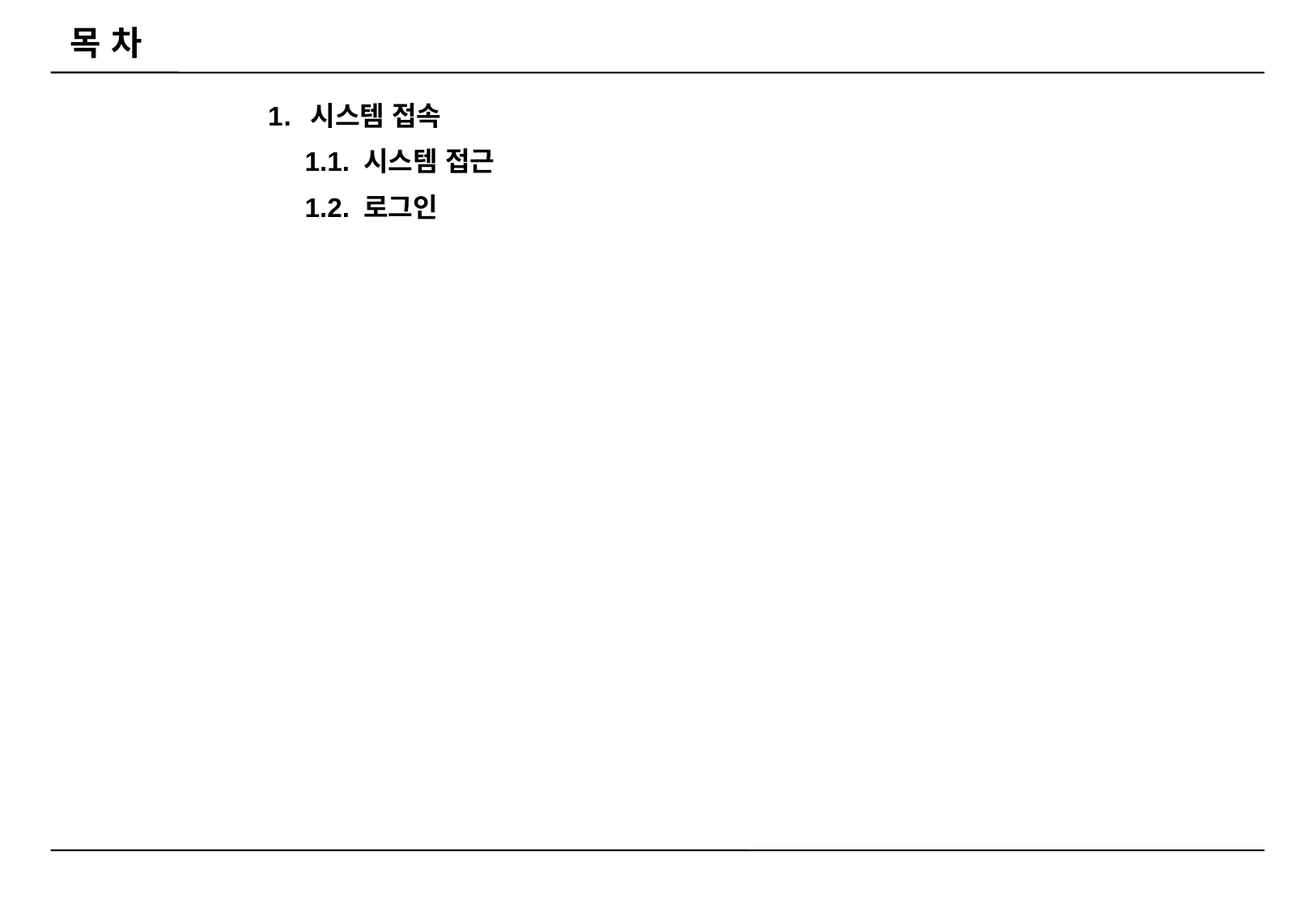

목 차
 시스템 접속
1.1. 시스템 접근
1.2. 로그인